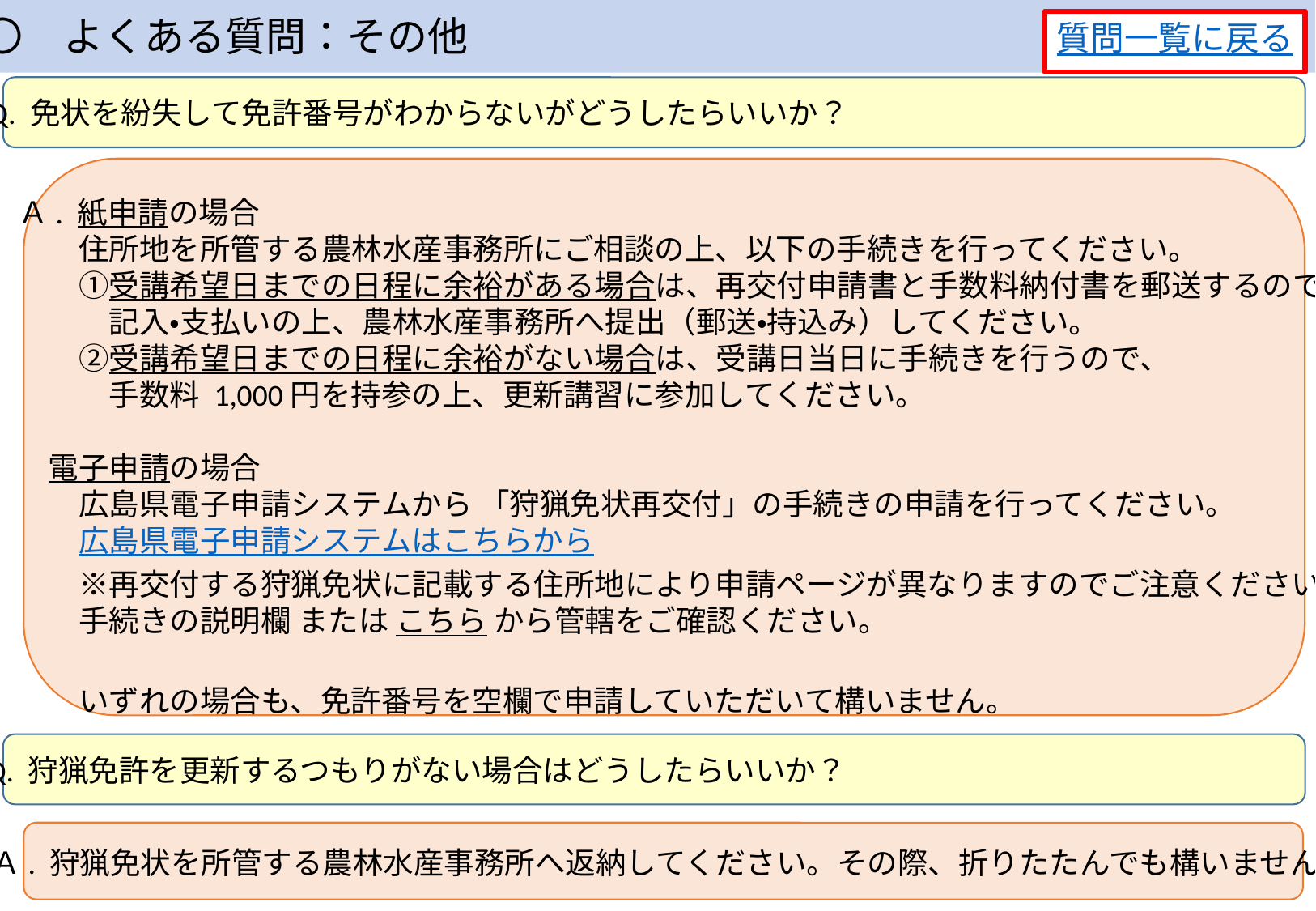

〇　よくある質問：その他
質問一覧に戻る

Q. 免状を紛失して免許番号がわからないがどうしたらいいか？

Ａ. 紙申請の場合
　　住所地を所管する農林水産事務所にご相談の上、以下の手続きを行ってください。
　　①受講希望日までの日程に余裕がある場合は、再交付申請書と手数料納付書を郵送するので、
　　　記入・支払いの上、農林水産事務所へ提出（郵送・持込み）してください。
　　②受講希望日までの日程に余裕がない場合は、受講日当日に手続きを行うので、
　　　手数料 1,000円を持参の上、更新講習に参加してください。

　電子申請の場合
　　広島県電子申請システムから 「狩猟免状再交付」の手続きの申請を行ってください。
　　広島県電子申請システムはこちらから
　　※再交付する狩猟免状に記載する住所地により申請ページが異なりますのでご注意ください。
　　手続きの説明欄 または こちら から管轄をご確認ください。

　　いずれの場合も、免許番号を空欄で申請していただいて構いません。

Q. 狩猟免許を更新するつもりがない場合はどうしたらいいか？

Ａ. 狩猟免状を所管する農林水産事務所へ返納してください。その際、折りたたんでも構いません。